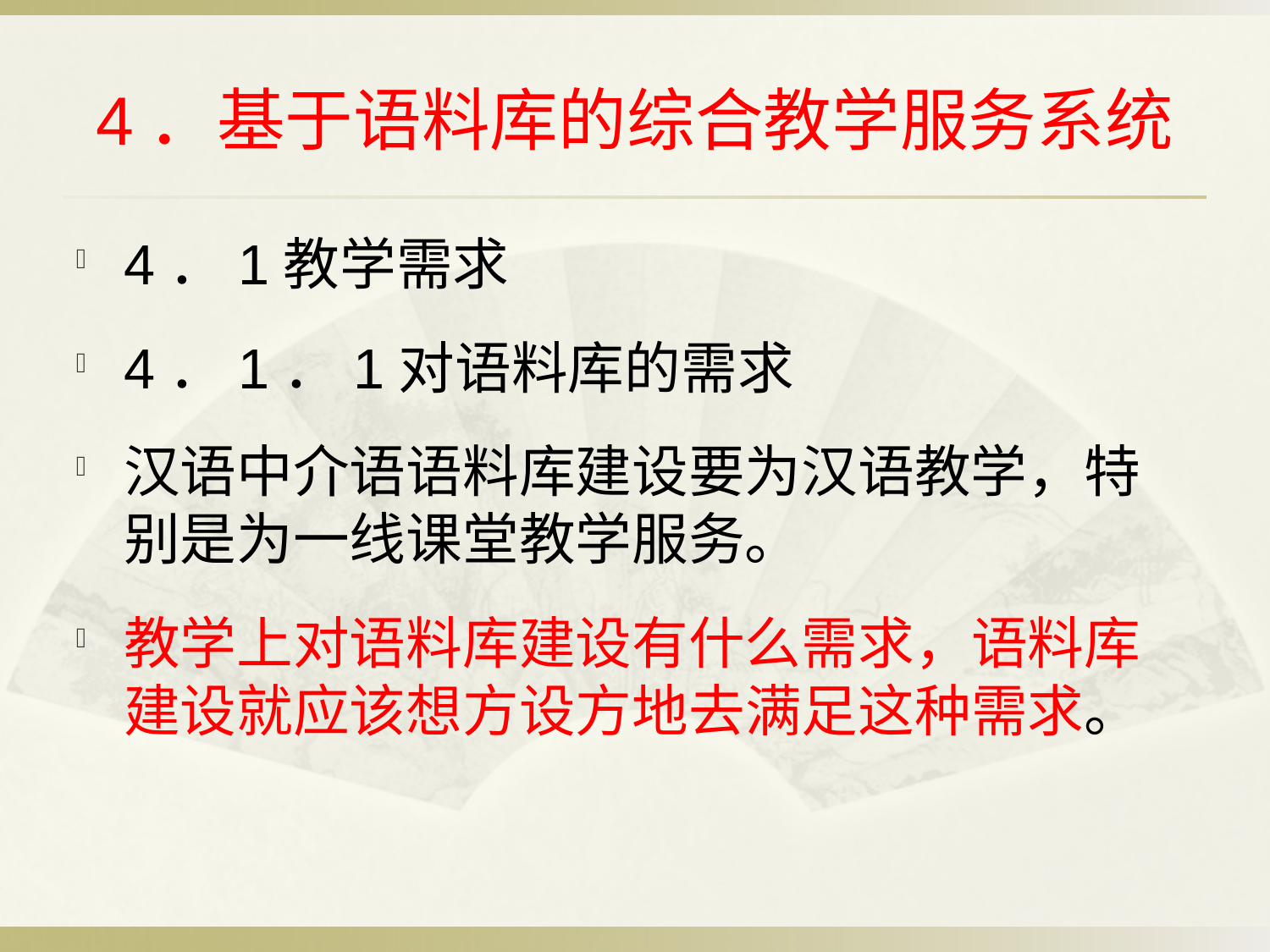

# 4．基于语料库的综合教学服务系统
4．1教学需求

4．1．1对语料库的需求

汉语中介语语料库建设要为汉语教学，特别是为一线课堂教学服务。

教学上对语料库建设有什么需求，语料库建设就应该想方设方地去满足这种需求。